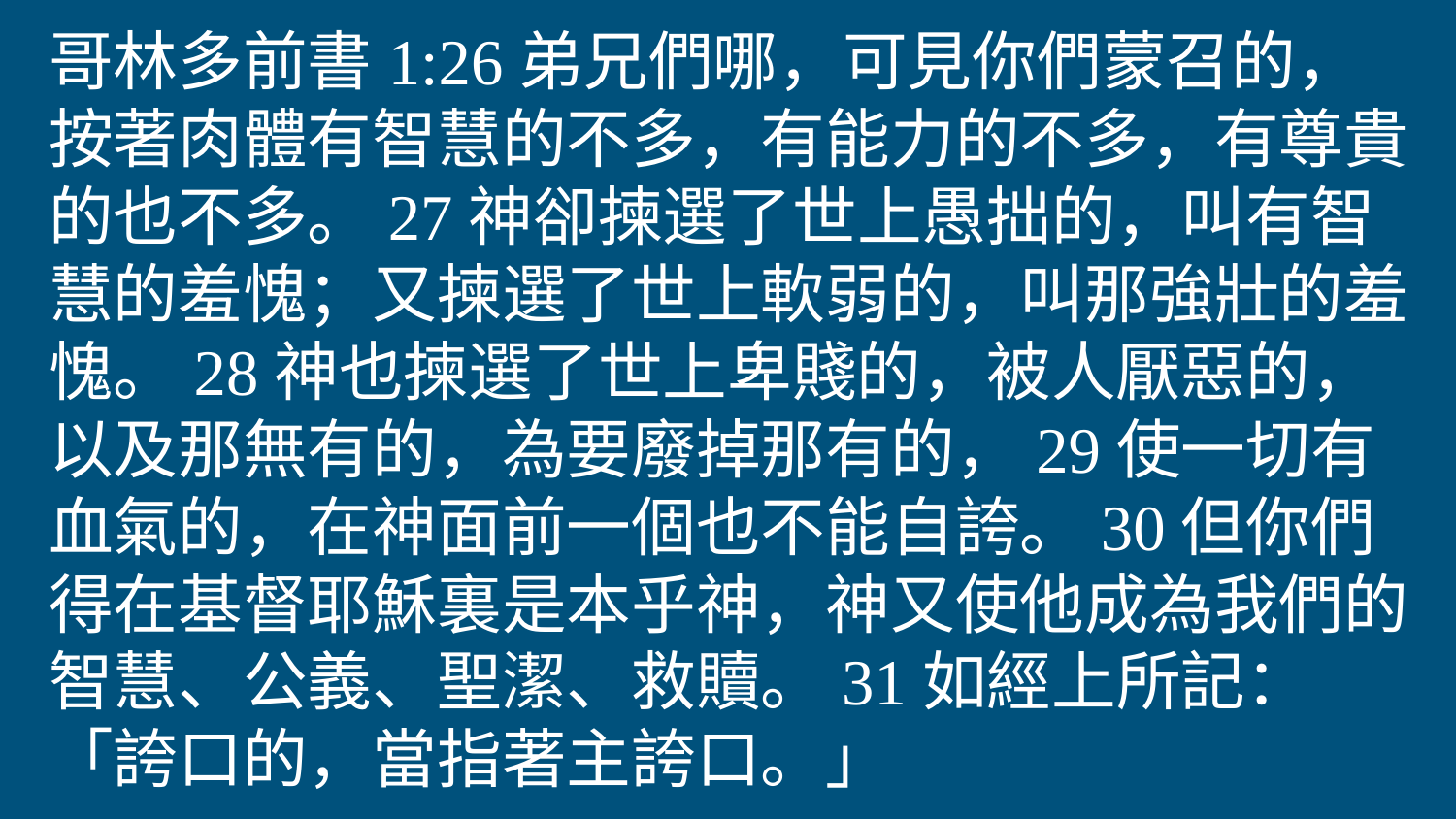

哥林多前書1:26弟兄們哪，可見你們蒙召的，按著肉體有智慧的不多，有能力的不多，有尊貴的也不多。27神卻揀選了世上愚拙的，叫有智慧的羞愧；又揀選了世上軟弱的，叫那強壯的羞愧。28神也揀選了世上卑賤的，被人厭惡的，以及那無有的，為要廢掉那有的，29使一切有血氣的，在神面前一個也不能自誇。30但你們得在基督耶穌裏是本乎神，神又使他成為我們的智慧、公義、聖潔、救贖。31如經上所記：「誇口的，當指著主誇口。」